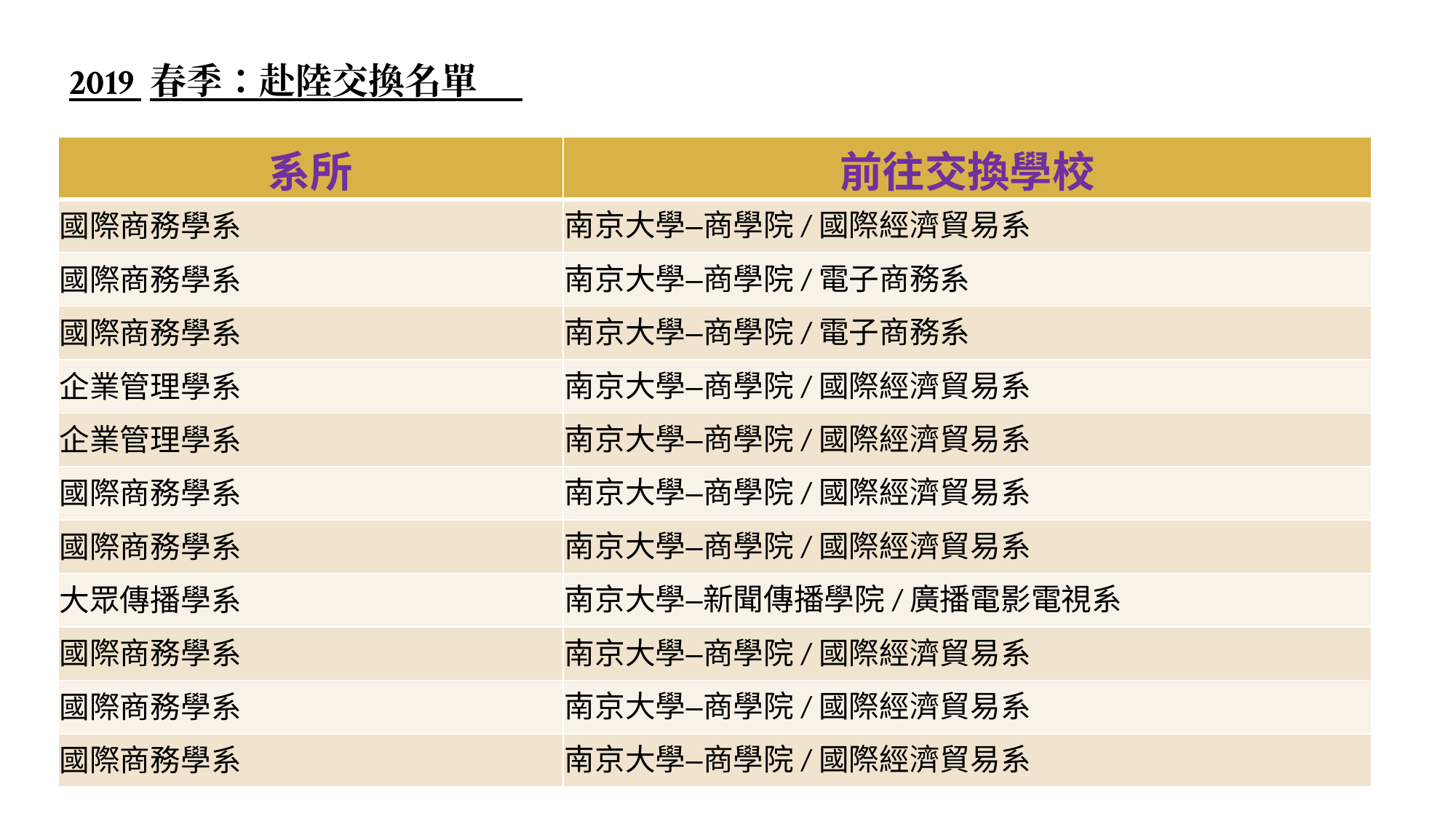

2019 春季：赴陸交換名單
| 系所 | 前往交換學校 |
| --- | --- |
| 國際商務學系 | 南京大學–商學院/國際經濟貿易系 |
| 國際商務學系 | 南京大學–商學院/電子商務系 |
| 國際商務學系 | 南京大學–商學院/電子商務系 |
| 企業管理學系 | 南京大學–商學院/國際經濟貿易系 |
| 企業管理學系 | 南京大學–商學院/國際經濟貿易系 |
| 國際商務學系 | 南京大學–商學院/國際經濟貿易系 |
| 國際商務學系 | 南京大學–商學院/國際經濟貿易系 |
| 大眾傳播學系 | 南京大學–新聞傳播學院/廣播電影電視系 |
| 國際商務學系 | 南京大學–商學院/國際經濟貿易系 |
| 國際商務學系 | 南京大學–商學院/國際經濟貿易系 |
| 國際商務學系 | 南京大學–商學院/國際經濟貿易系 |
33